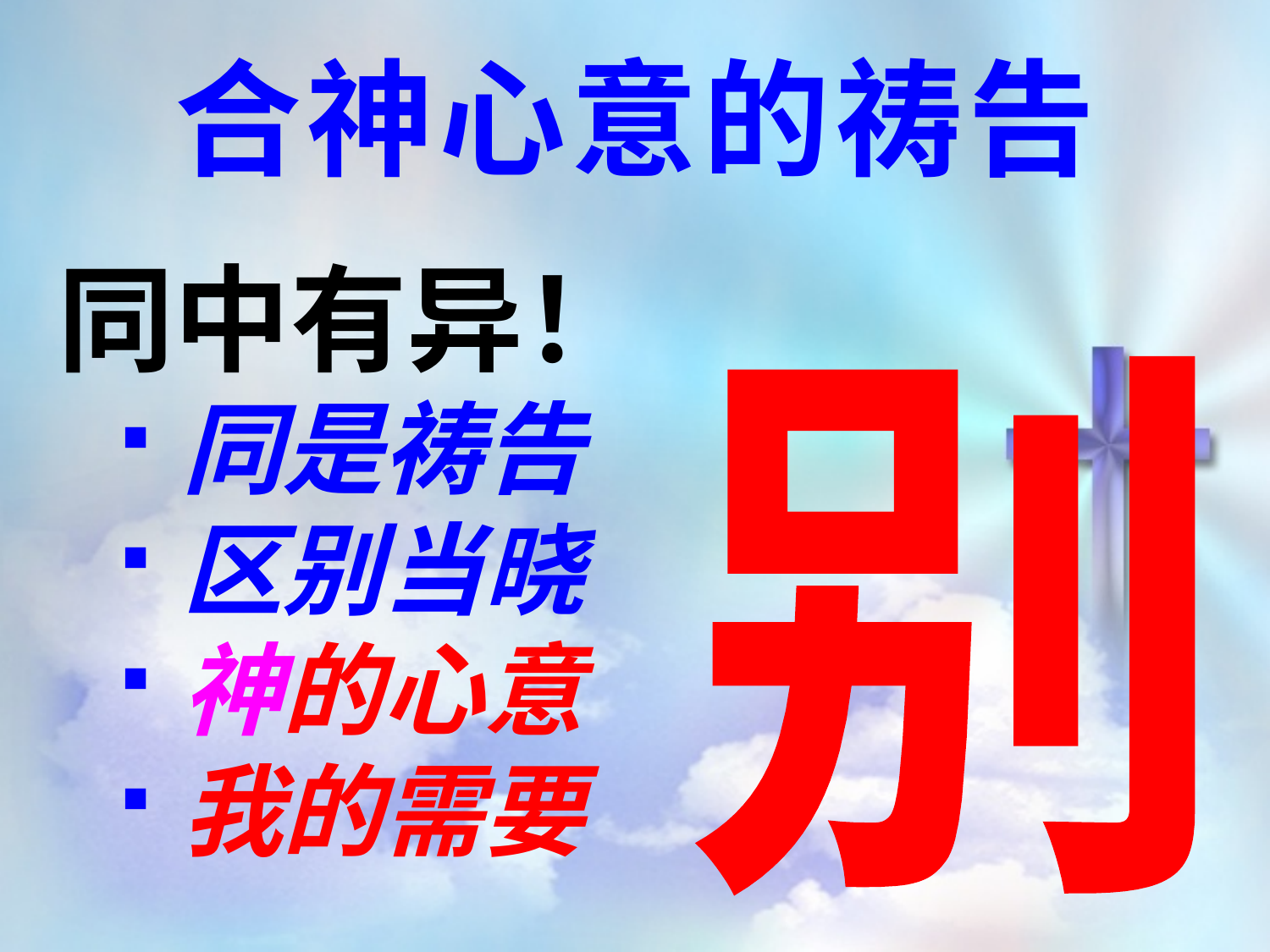

合神心意的祷告
同中有异！
同是祷告
区别当晓
神的心意
我的需要
别